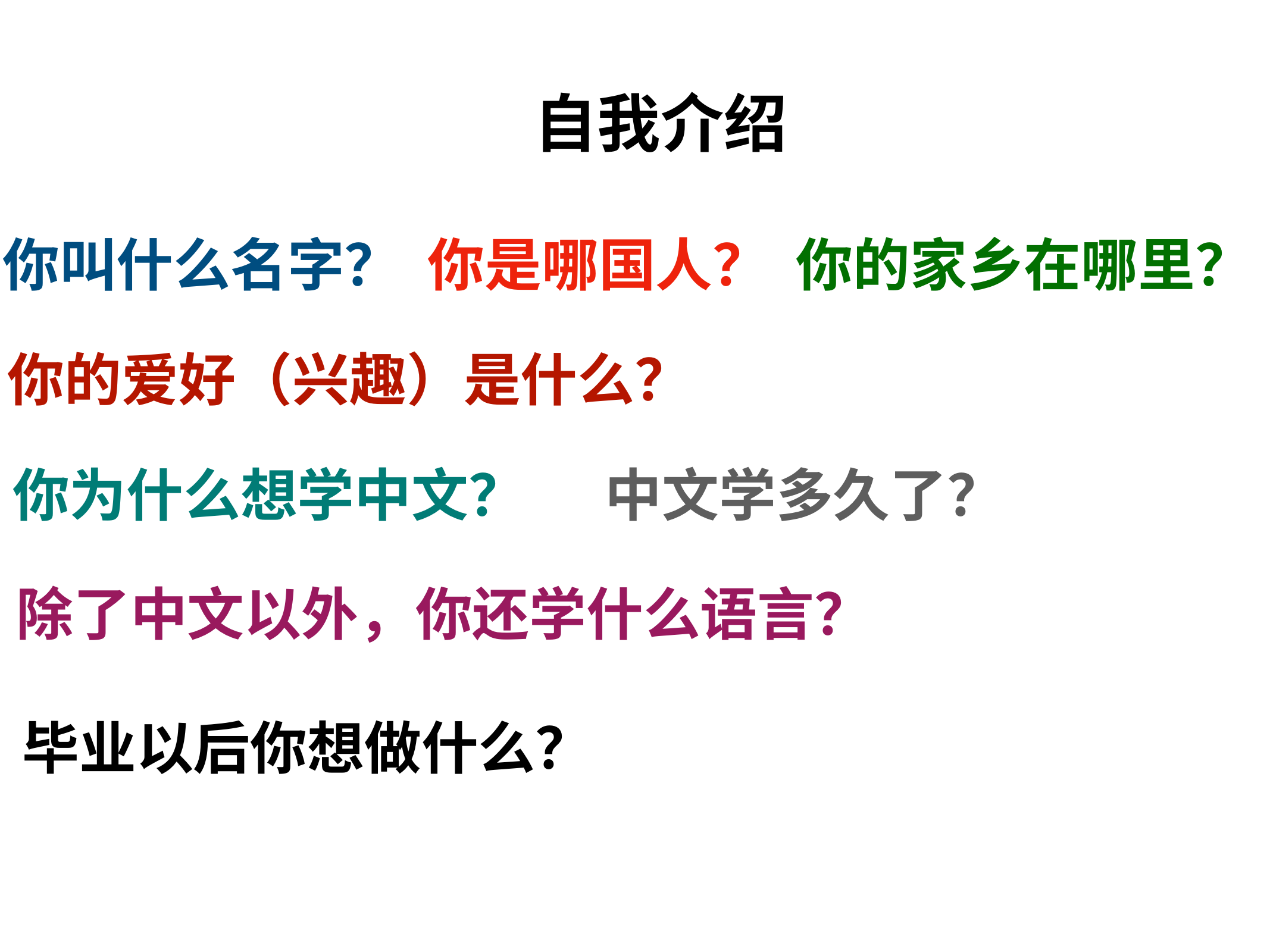

自我介绍
你叫什么名字？
你是哪国人？
你的家乡在哪里？
你的爱好（兴趣）是什么？
你为什么想学中文？
中文学多久了？
除了中文以外，你还学什么语言？
毕业以后你想做什么？